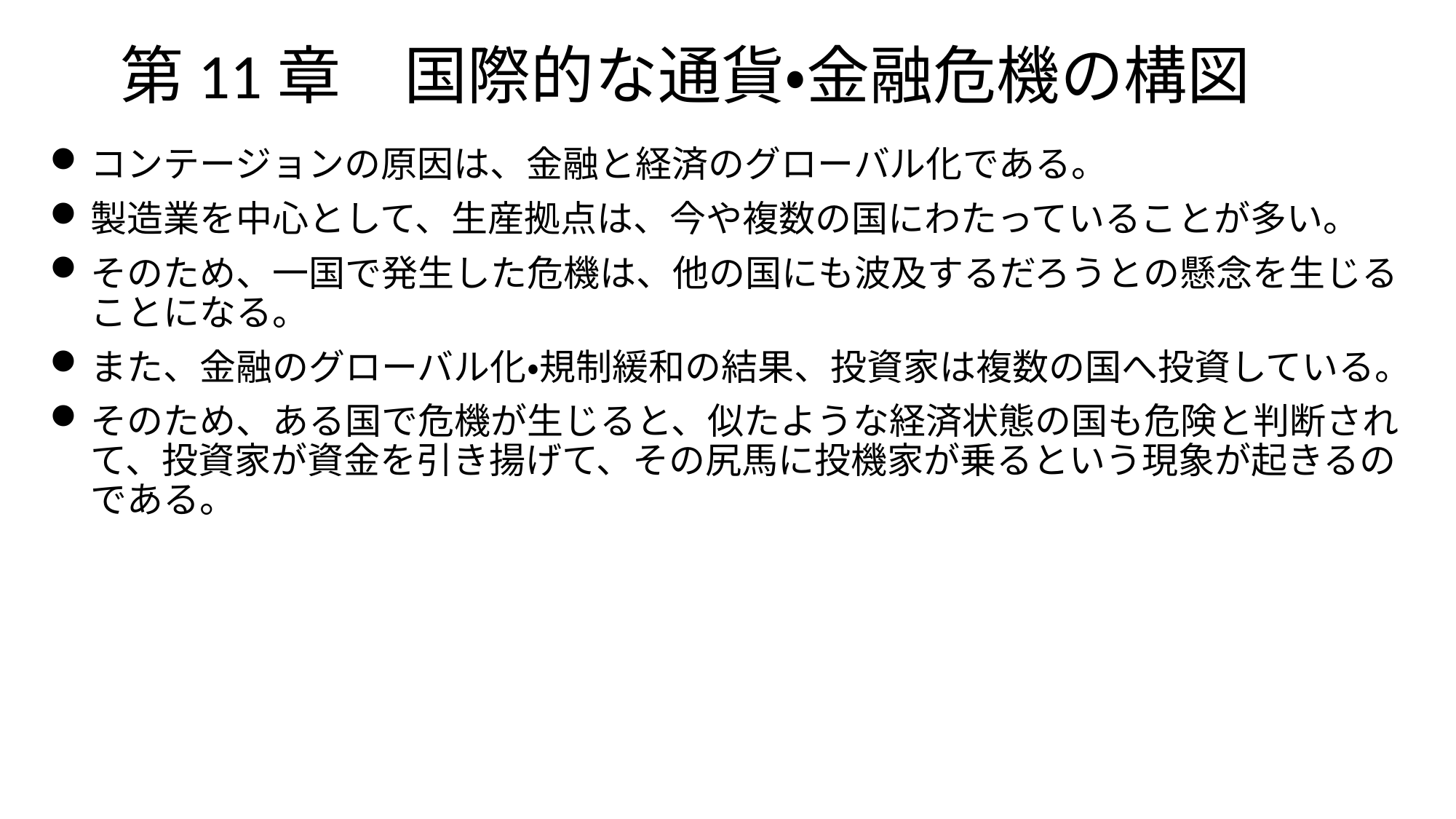

# 第11章　国際的な通貨・金融危機の構図
コンテージョンの原因は、金融と経済のグローバル化である。
製造業を中心として、生産拠点は、今や複数の国にわたっていることが多い。
そのため、一国で発生した危機は、他の国にも波及するだろうとの懸念を生じることになる。
また、金融のグローバル化・規制緩和の結果、投資家は複数の国へ投資している。
そのため、ある国で危機が生じると、似たような経済状態の国も危険と判断されて、投資家が資金を引き揚げて、その尻馬に投機家が乗るという現象が起きるのである。